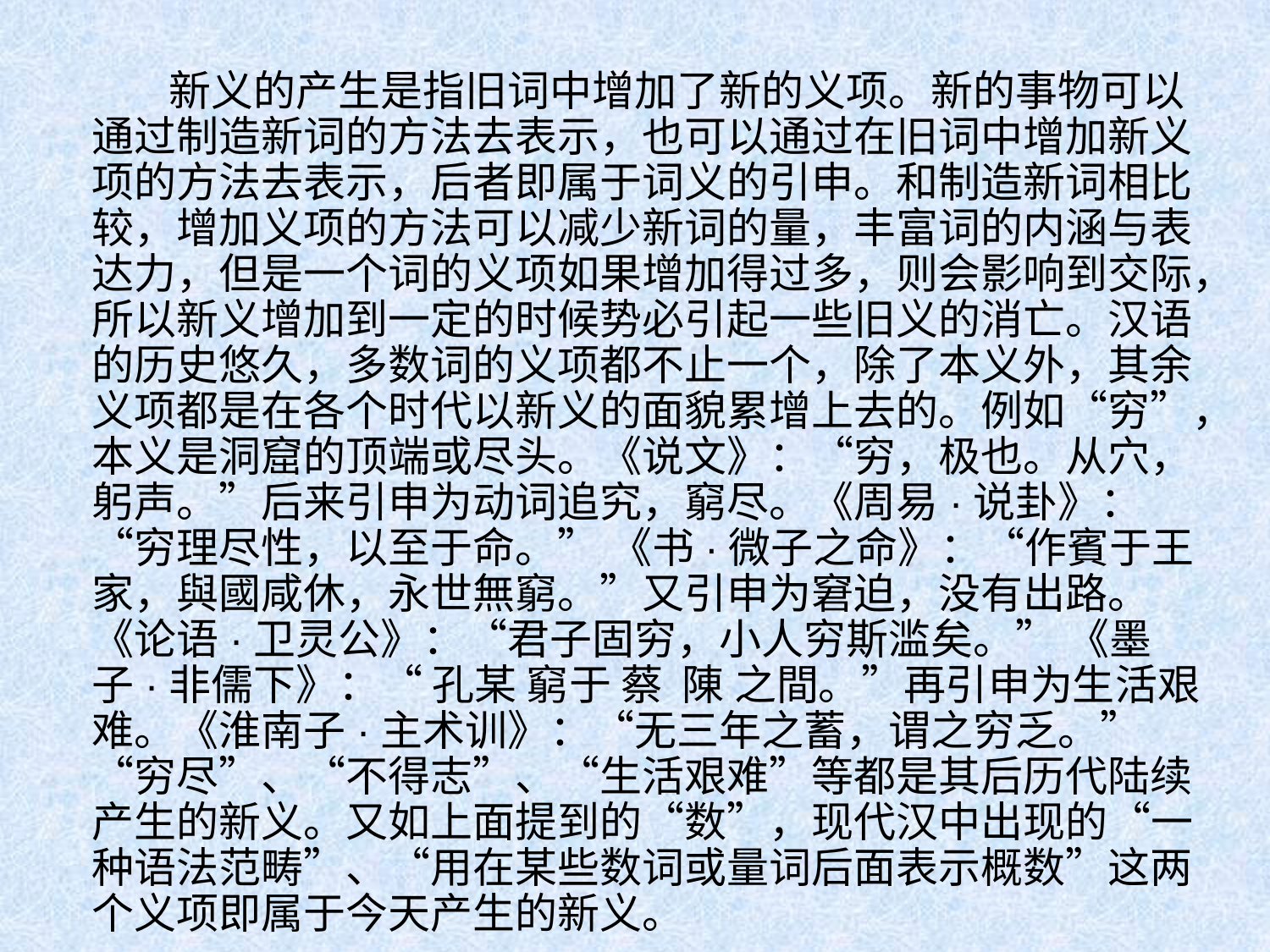

新义的产生是指旧词中增加了新的义项。新的事物可以通过制造新词的方法去表示，也可以通过在旧词中增加新义项的方法去表示，后者即属于词义的引申。和制造新词相比较，增加义项的方法可以减少新词的量，丰富词的内涵与表达力，但是一个词的义项如果增加得过多，则会影响到交际，所以新义增加到一定的时候势必引起一些旧义的消亡。汉语的历史悠久，多数词的义项都不止一个，除了本义外，其余义项都是在各个时代以新义的面貌累增上去的。例如“穷”，本义是洞窟的顶端或尽头。《说文》：“穷，极也。从穴，躬声。”后来引申为动词追究，窮尽。《周易·说卦》：“穷理尽性，以至于命。” 《书·微子之命》：“作賓于王家，與國咸休，永世無窮。”又引申为窘迫，没有出路。《论语·卫灵公》：“君子固穷，小人穷斯滥矣。” 《墨子·非儒下》：“ 孔某 窮于 蔡  陳 之間。”再引申为生活艰难。《淮南子·主术训》：“无三年之蓄，谓之穷乏。”“穷尽”、“不得志”、“生活艰难”等都是其后历代陆续产生的新义。又如上面提到的“数”，现代汉中出现的“一种语法范畴”、“用在某些数词或量词后面表示概数”这两个义项即属于今天产生的新义。